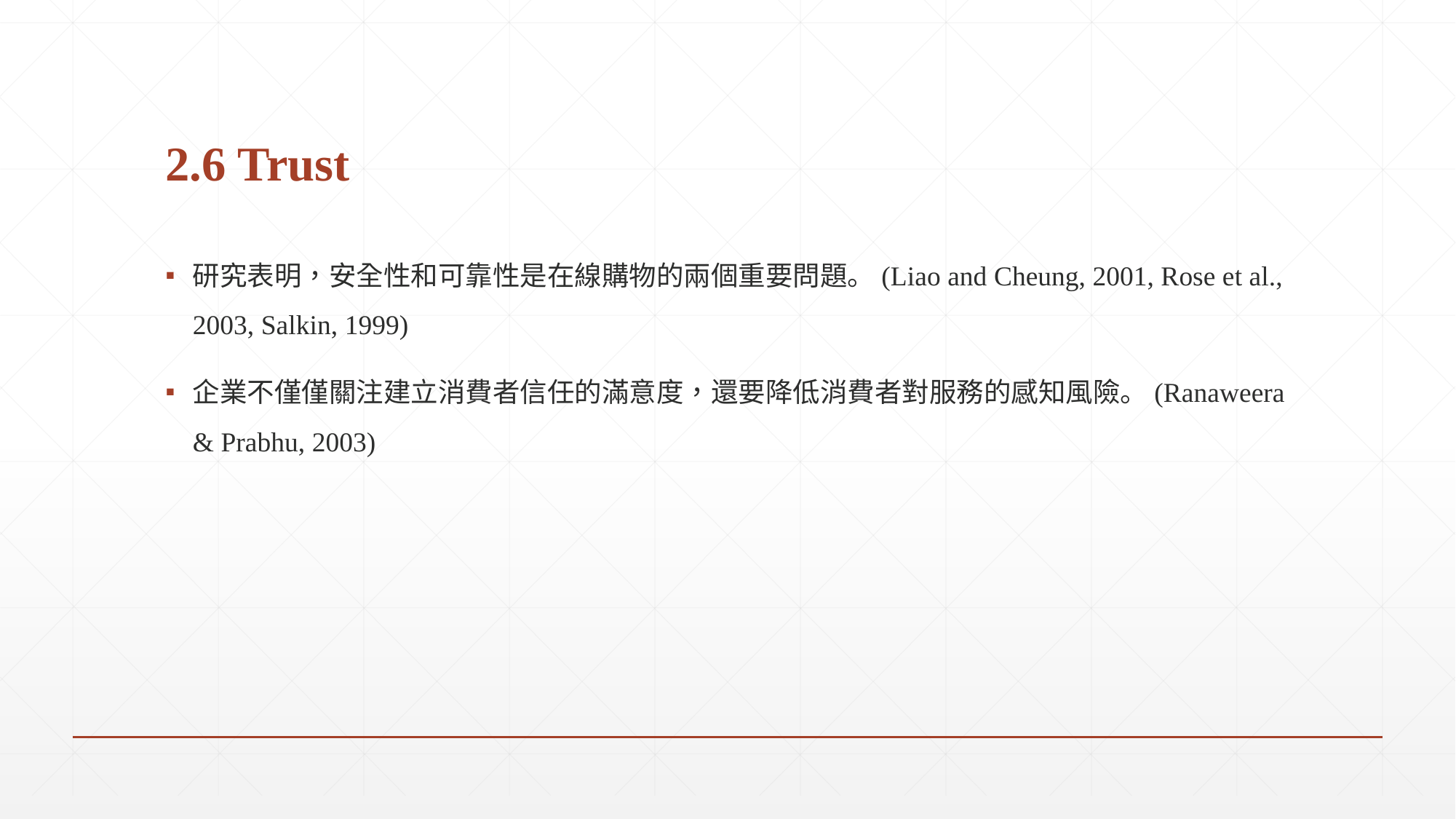

# 2.6 Trust
研究表明，安全性和可靠性是在線購物的兩個重要問題。(Liao and Cheung, 2001, Rose et al., 2003, Salkin, 1999)
企業不僅僅關注建立消費者信任的滿意度，還要降低消費者對服務的感知風險。(Ranaweera & Prabhu, 2003)